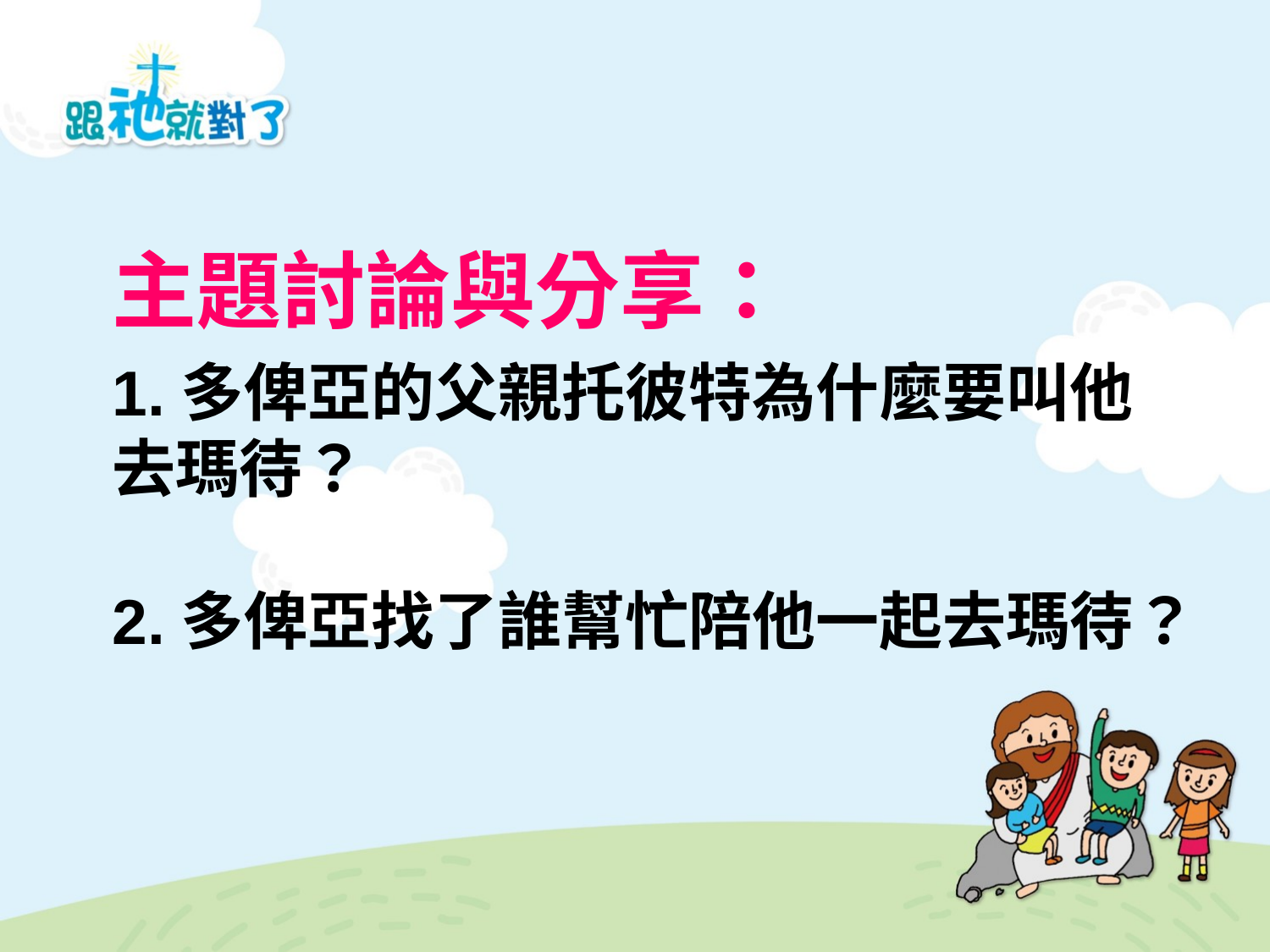

主題討論與分享：
1.多俾亞的父親托彼特為什麼要叫他去瑪待？

2.多俾亞找了誰幫忙陪他一起去瑪待？